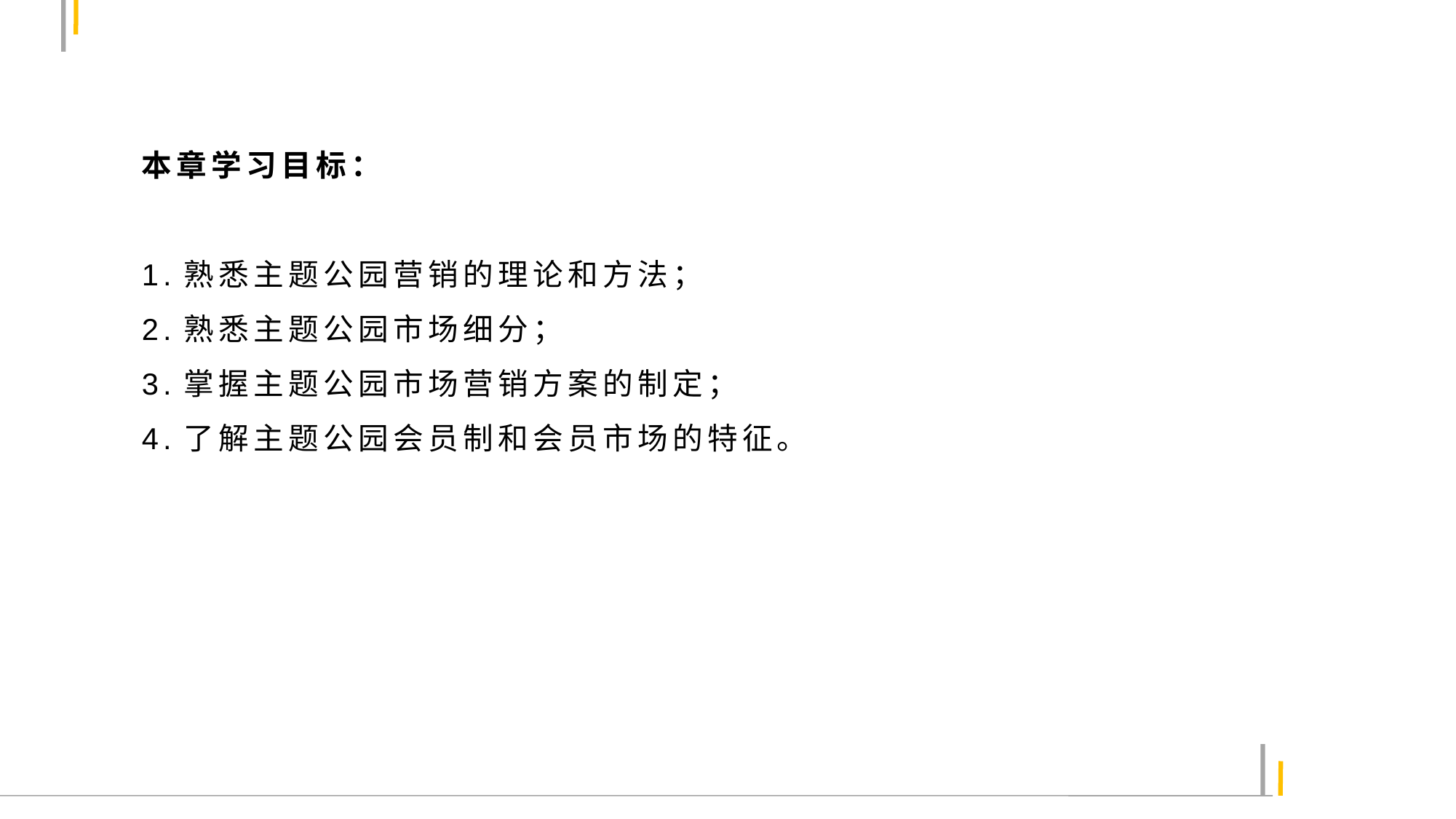

本章学习目标：

1.熟悉主题公园营销的理论和方法；
2.熟悉主题公园市场细分；
3.掌握主题公园市场营销方案的制定；
4.了解主题公园会员制和会员市场的特征。